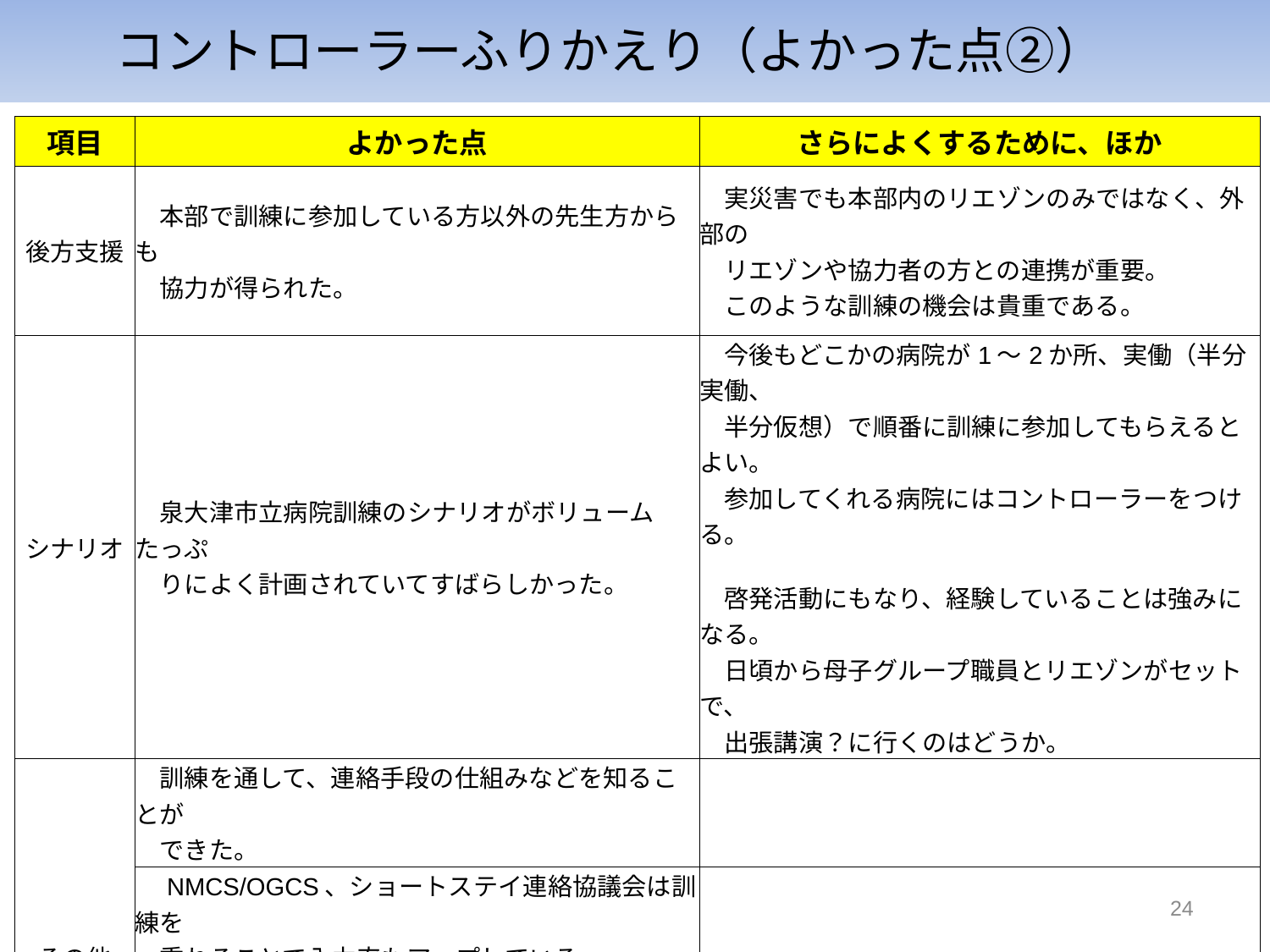

コントローラーふりかえり（よかった点②）
| 項目 | よかった点 | さらによくするために、ほか |
| --- | --- | --- |
| 後方支援 | 本部で訓練に参加している方以外の先生方からも 　協力が得られた。 | 実災害でも本部内のリエゾンのみではなく、外部の 　リエゾンや協力者の方との連携が重要。 　このような訓練の機会は貴重である。 |
| シナリオ | 泉大津市立病院訓練のシナリオがボリュームたっぷ 　りによく計画されていてすばらしかった。 | 今後もどこかの病院が1～2か所、実働（半分実働、 　半分仮想）で順番に訓練に参加してもらえるとよい。 　参加してくれる病院にはコントローラーをつける。 　啓発活動にもなり、経験していることは強みになる。 　日頃から母子グループ職員とリエゾンがセットで、 　出張講演？に行くのはどうか。 |
| その他 | 訓練を通して、連絡手段の仕組みなどを知ることが 　できた。 |  |
|  | NMCS/OGCS、ショートステイ連絡協議会は訓練を 　重ねることで入力率もアップしている。 　NMCSについては事前に詳細連絡を行わず、訓練の 　アナウンスのみでも各施設が対応してくれており、 　災害への意識がかなり向上しているように感じる。 | 忘れてしまわないよう、今後も繰り返し訓練が大切。 　啓発活動としての意義もある。 |
24